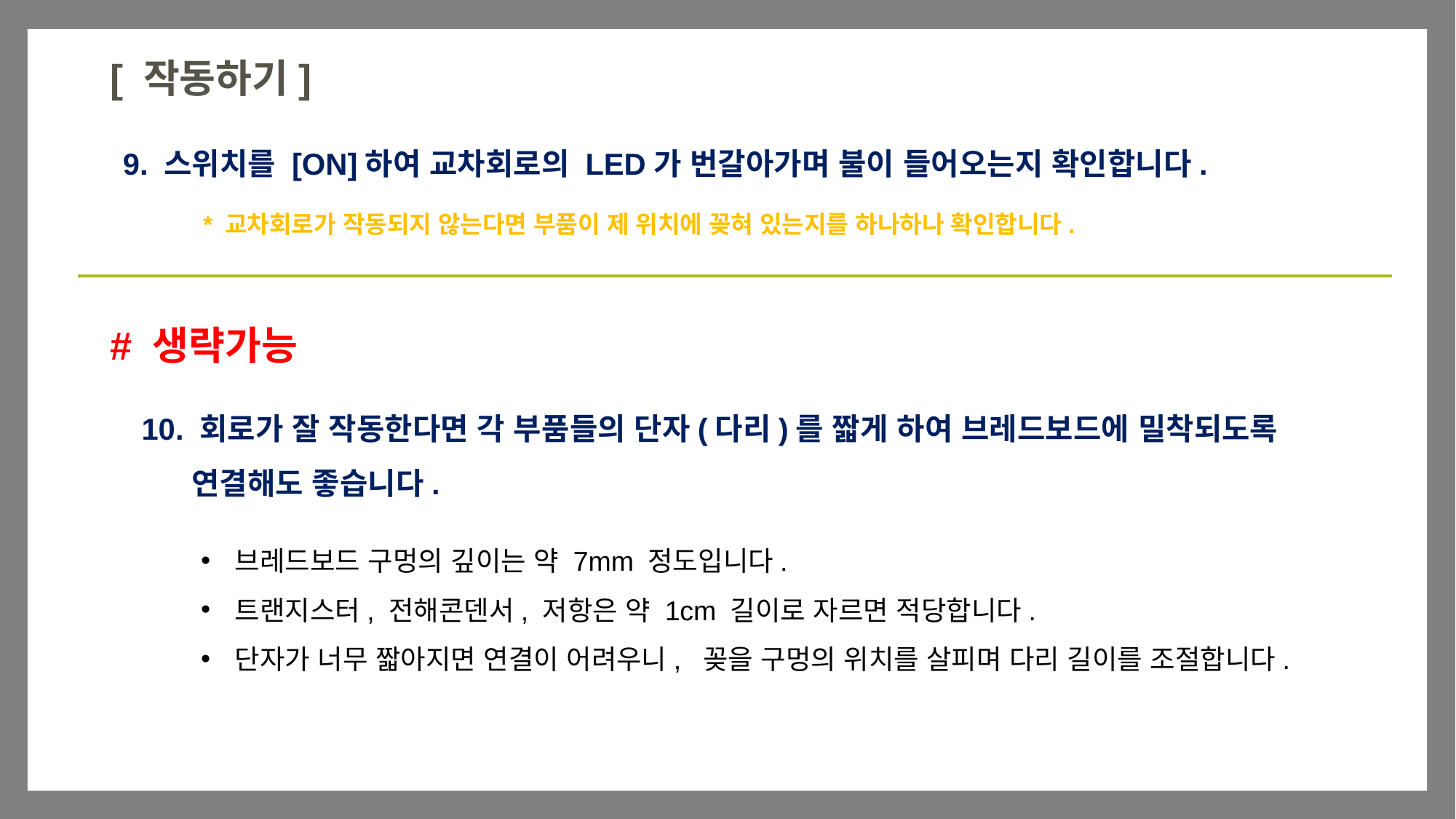

[ 작동하기]
9. 스위치를 [ON]하여 교차회로의 LED가 번갈아가며 불이 들어오는지 확인합니다.
* 교차회로가 작동되지 않는다면 부품이 제 위치에 꽂혀 있는지를 하나하나 확인합니다.
# 생략가능
10. 회로가 잘 작동한다면 각 부품들의 단자(다리)를 짧게 하여 브레드보드에 밀착되도록
     연결해도 좋습니다.
브레드보드 구멍의 깊이는 약 7mm 정도입니다.
트랜지스터, 전해콘덴서, 저항은 약 1cm 길이로 자르면 적당합니다.
단자가 너무 짧아지면 연결이 어려우니,  꽂을 구멍의 위치를 살피며 다리 길이를 조절합니다.